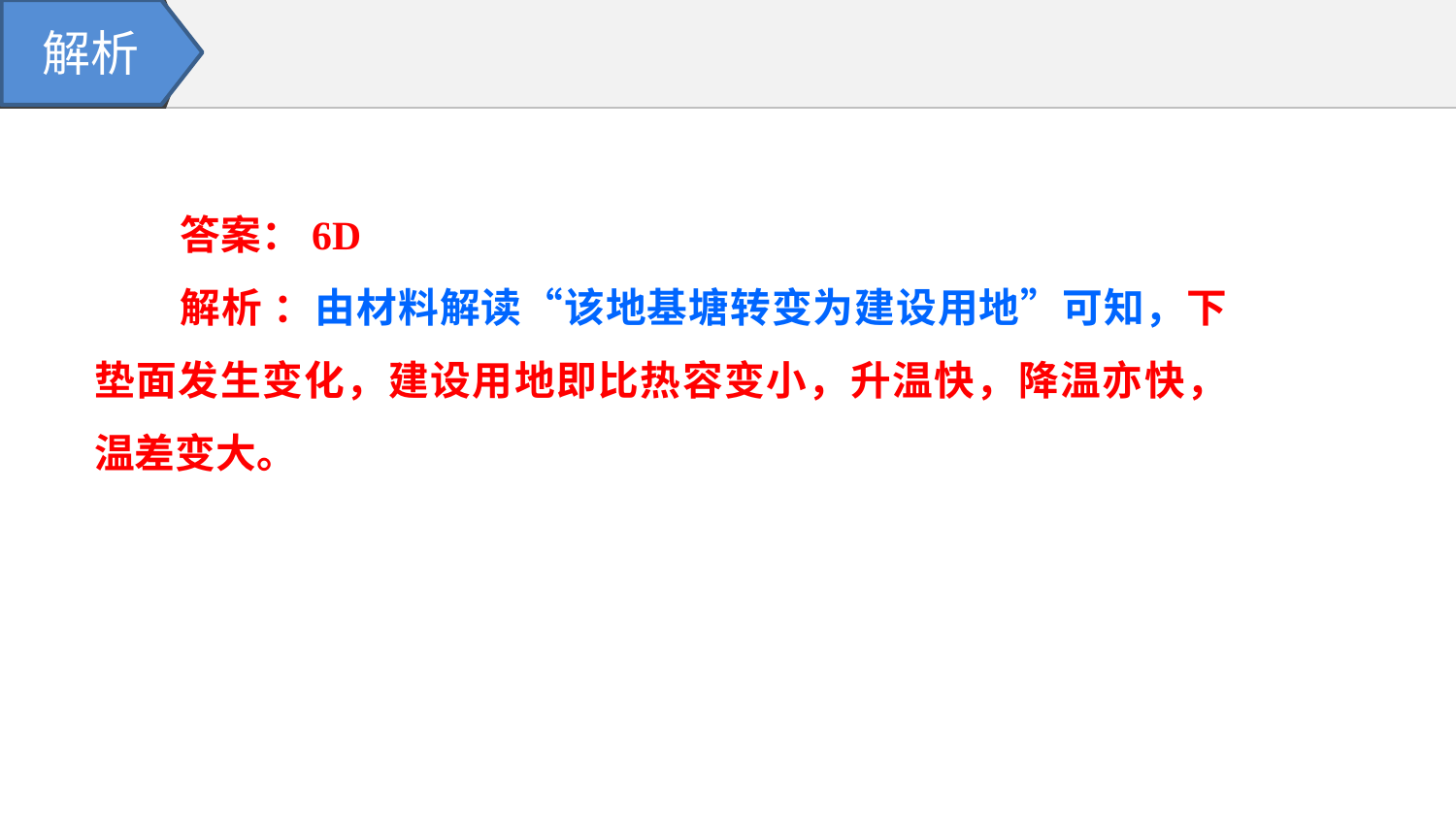

# 解析
答案：6D
解析 ：由材料解读“该地基塘转变为建设用地”可知，下垫面发生变化，建设用地即比热容变小，升温快，降温亦快，温差变大。